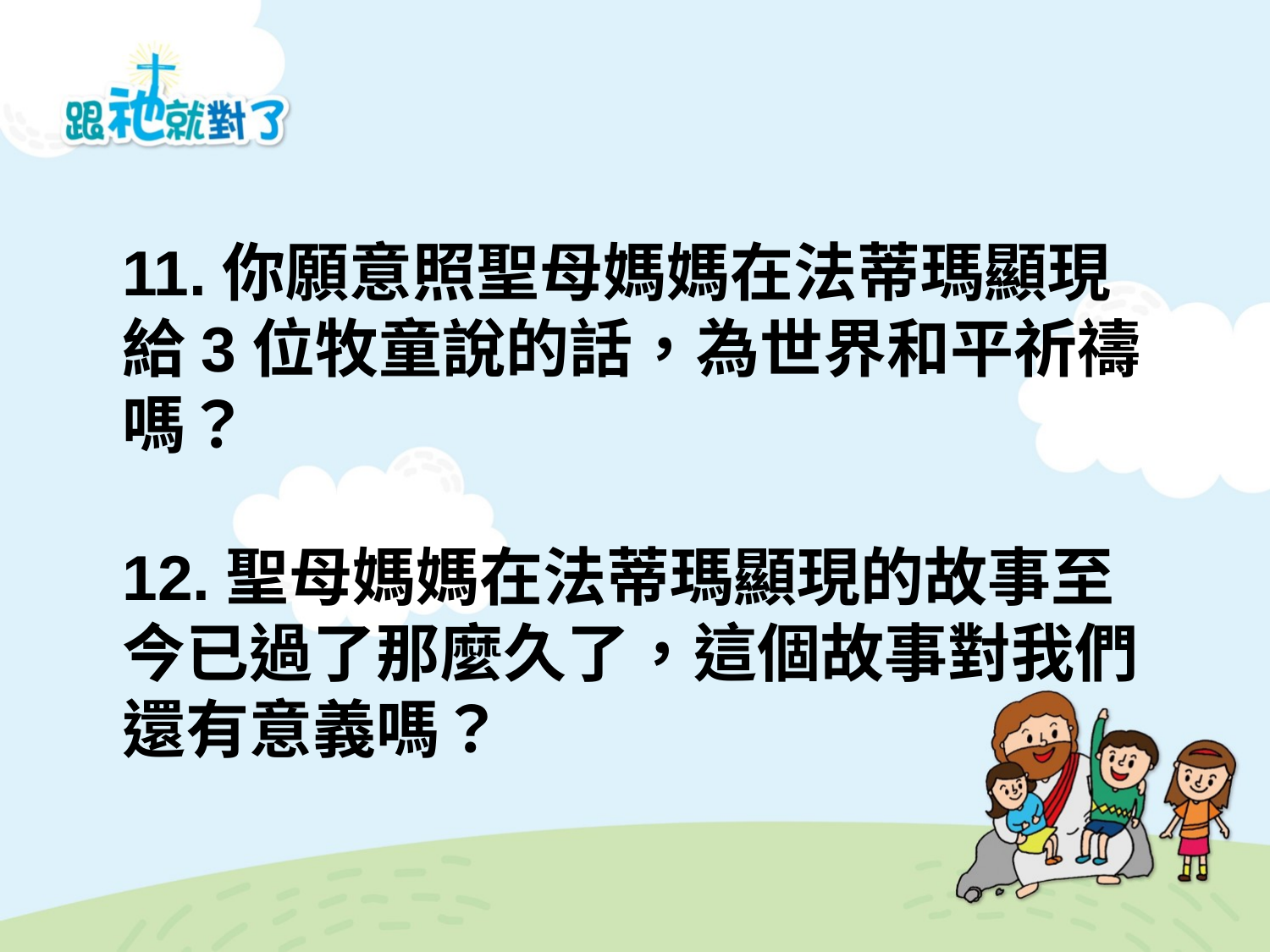

11.你願意照聖母媽媽在法蒂瑪顯現給3位牧童說的話，為世界和平祈禱嗎？

12.聖母媽媽在法蒂瑪顯現的故事至今已過了那麼久了，這個故事對我們還有意義嗎？